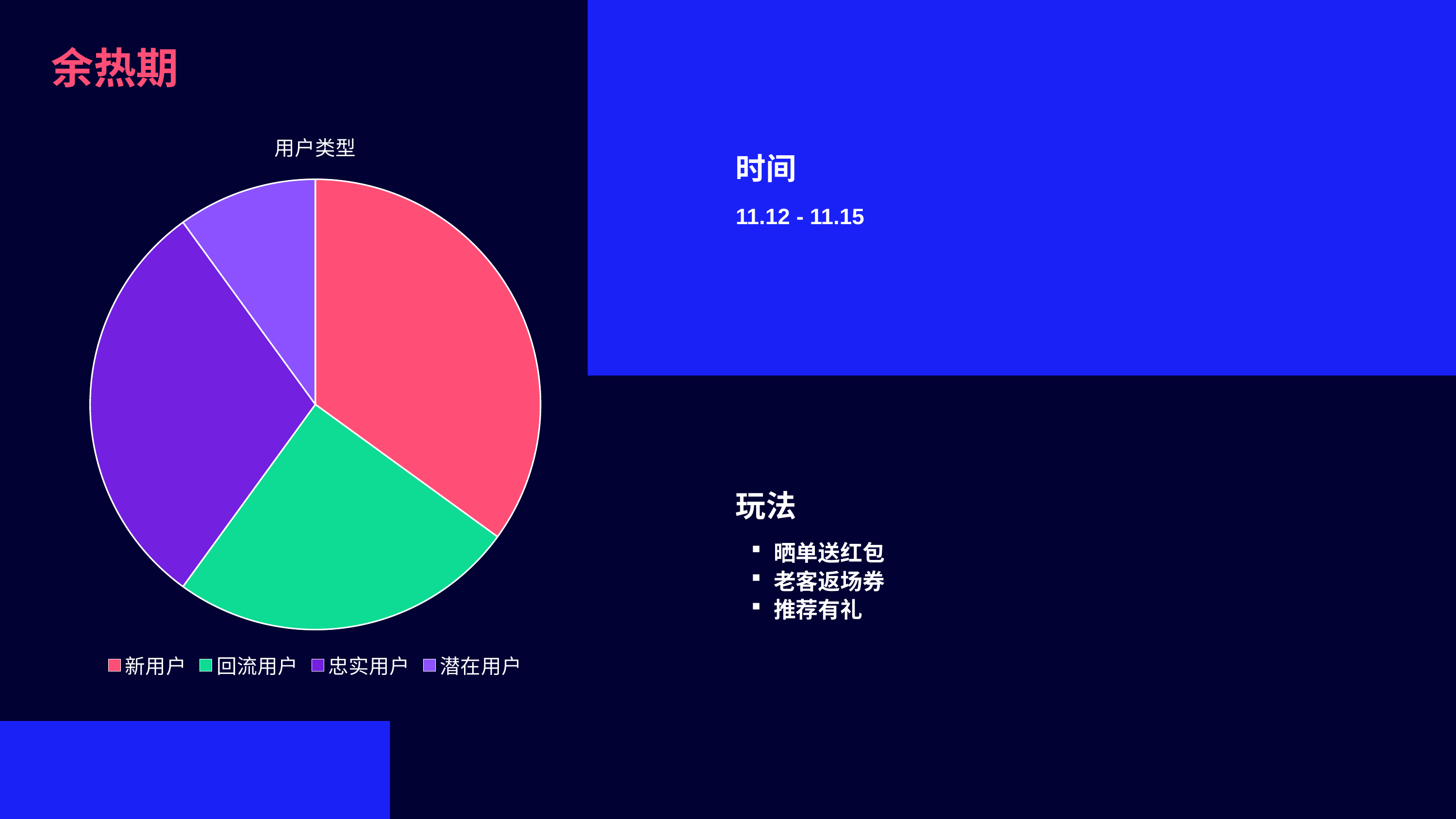

余热期

### Chart: 用户类型

| Category | 占比 |  |  |
|---|---|---|---|
| 新用户 | 0.35 | None | None |
| 回流用户 | 0.25 | None | None |
| 忠实用户 | 0.3 | None | None |
| 潜在用户 | 0.1 | None | None |
|  | None | None | None |
|  | None | None | None |
时间
11.12 - 11.15
玩法
晒单送红包
老客返场券
推荐有礼